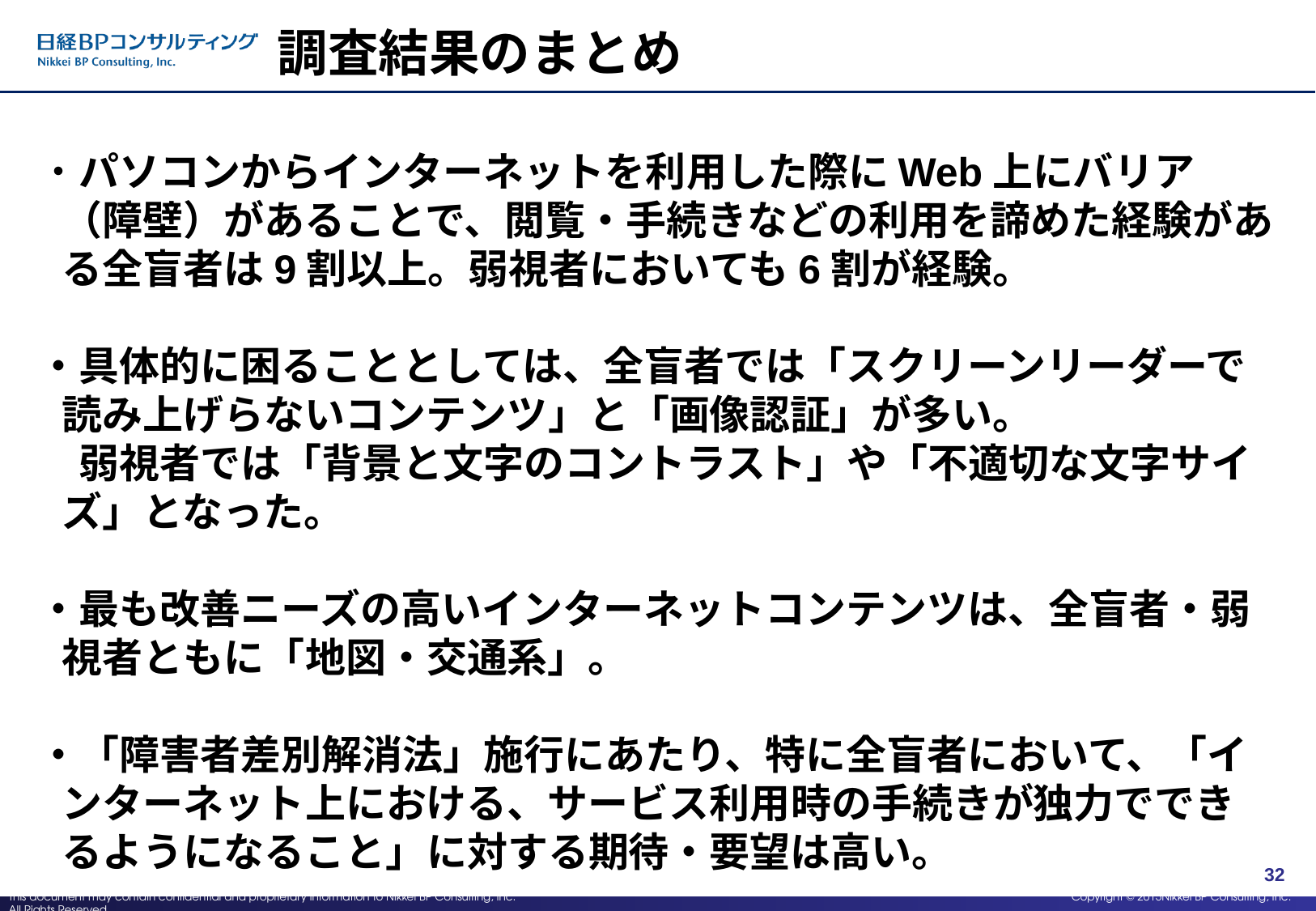

32
調査結果のまとめ
・パソコンからインターネットを利用した際にWeb上にバリア（障壁）があることで、閲覧・手続きなどの利用を諦めた経験がある全盲者は9割以上。弱視者においても6割が経験。

・具体的に困ることとしては、全盲者では「スクリーンリーダーで読み上げらないコンテンツ」と「画像認証」が多い。
　弱視者では「背景と文字のコントラスト」や「不適切な文字サイズ」となった。

・最も改善ニーズの高いインターネットコンテンツは、全盲者・弱視者ともに「地図・交通系」。

・「障害者差別解消法」施行にあたり、特に全盲者において、「インターネット上における、サービス利用時の手続きが独力でできるようになること」に対する期待・要望は高い。